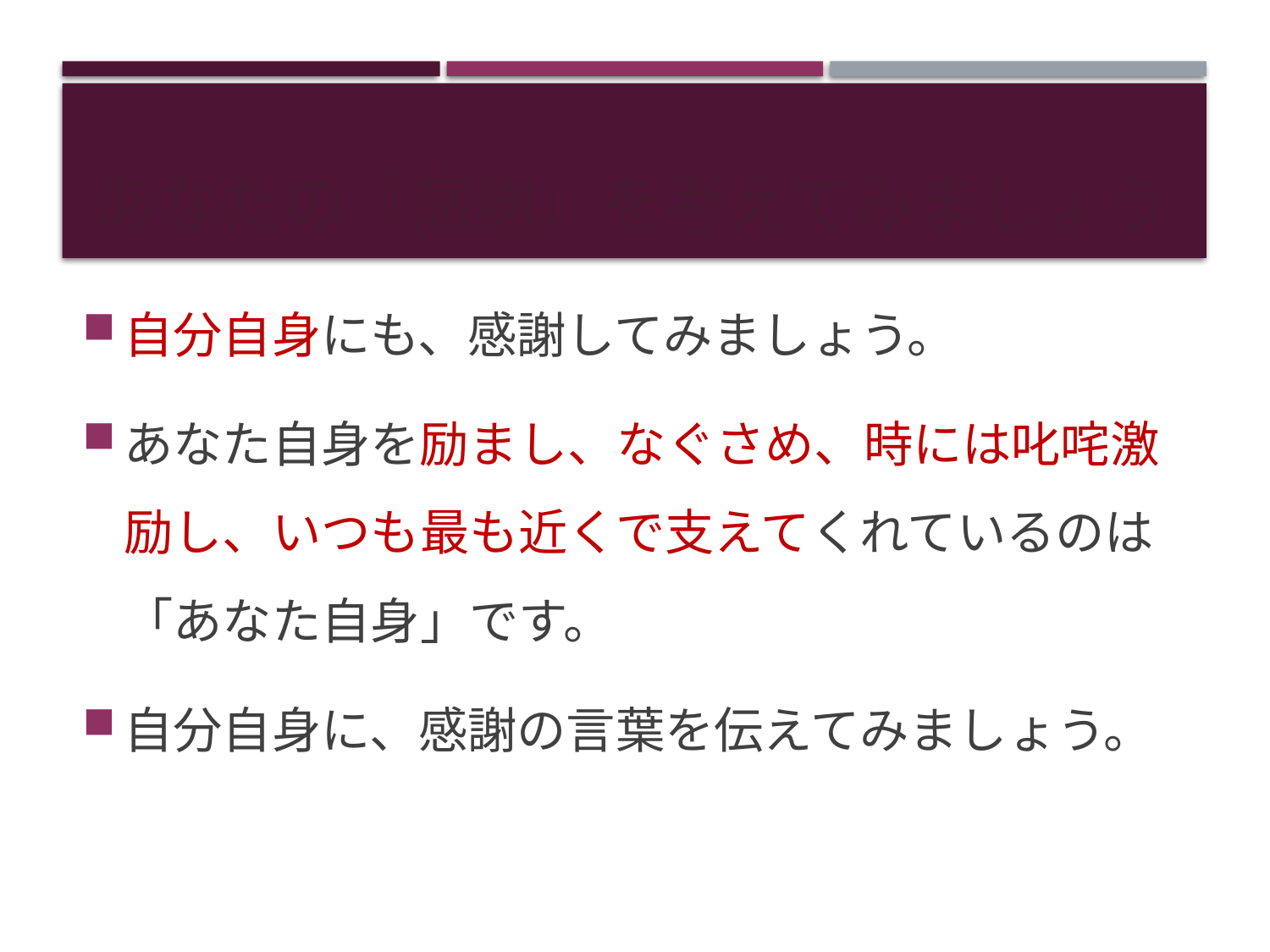

# あなたの『感謝』を考えてみましょう
自分自身にも、感謝してみましょう。
あなた自身を励まし、なぐさめ、時には叱咤激励し、いつも最も近くで支えてくれているのは「あなた自身」です。
自分自身に、感謝の言葉を伝えてみましょう。